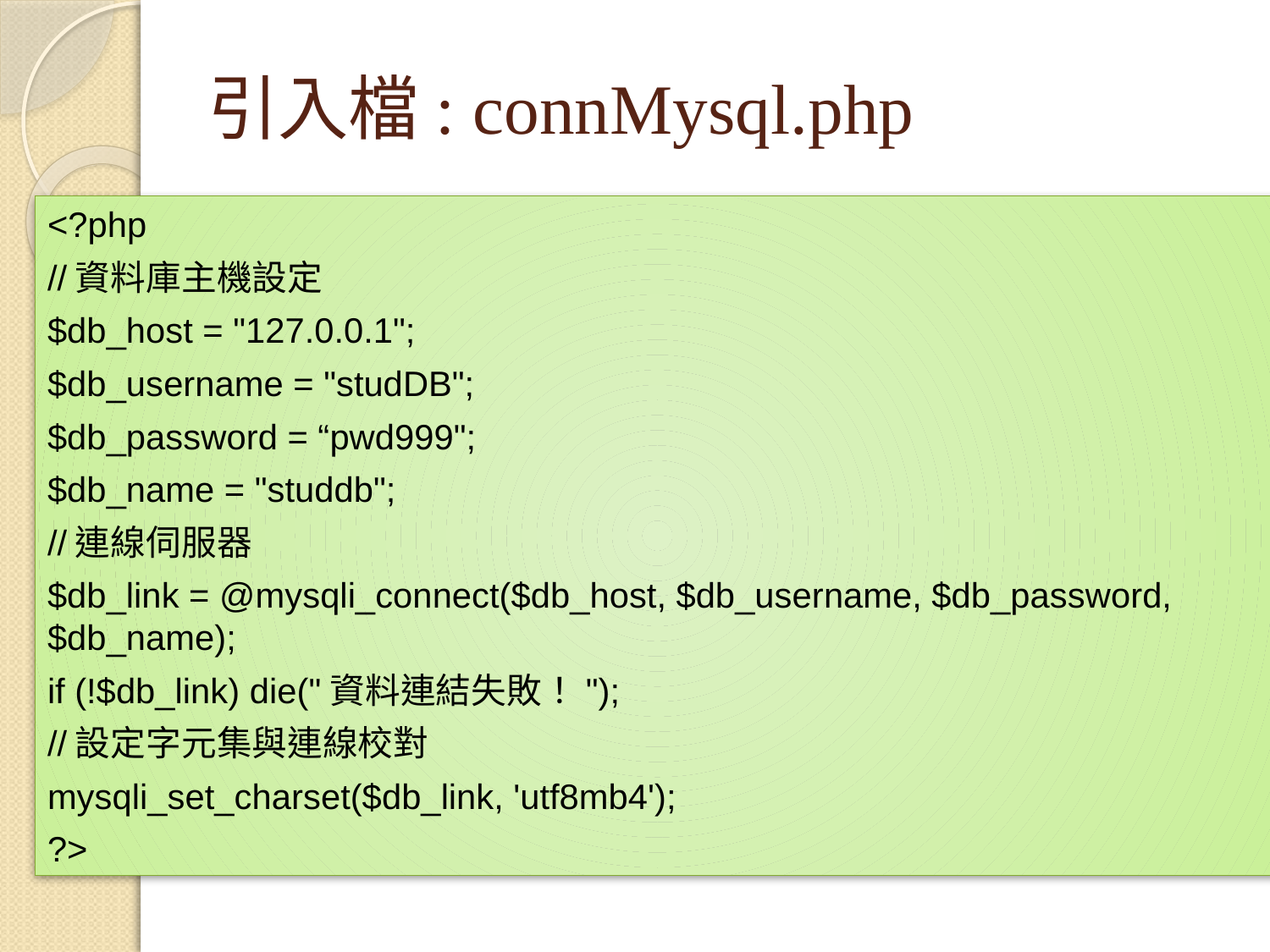

# 引入檔: connMysql.php
<?php
//資料庫主機設定
$db_host = "127.0.0.1";
$db_username = "studDB";
$db_password = “pwd999";
$db_name = "studdb";
//連線伺服器
$db_link = @mysqli_connect($db_host, $db_username, $db_password, $db_name);
if (!$db_link) die("資料連結失敗！");
//設定字元集與連線校對
mysqli_set_charset($db_link, 'utf8mb4');
?>